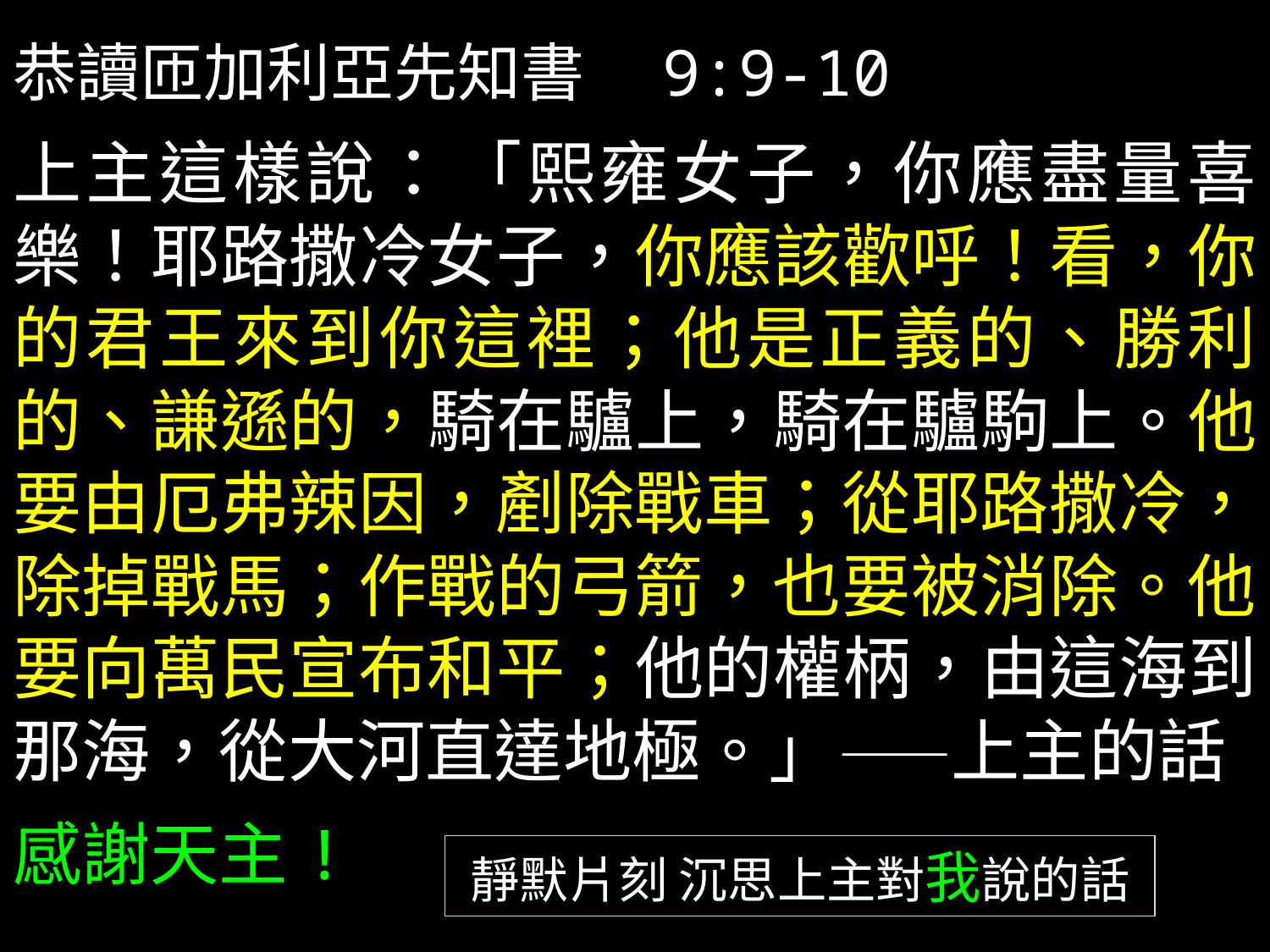

恭讀匝加利亞先知書　9:9-10
上主這樣說：「熙雍女子，你應盡量喜樂！耶路撒冷女子，你應該歡呼！看，你的君王來到你這裡；他是正義的、勝利的、謙遜的，騎在驢上，騎在驢駒上。他要由厄弗辣因，剷除戰車；從耶路撒冷，除掉戰馬；作戰的弓箭，也要被消除。他要向萬民宣布和平；他的權柄，由這海到那海，從大河直達地極。」——上主的話
感謝天主!
靜默片刻 沉思上主對我說的話